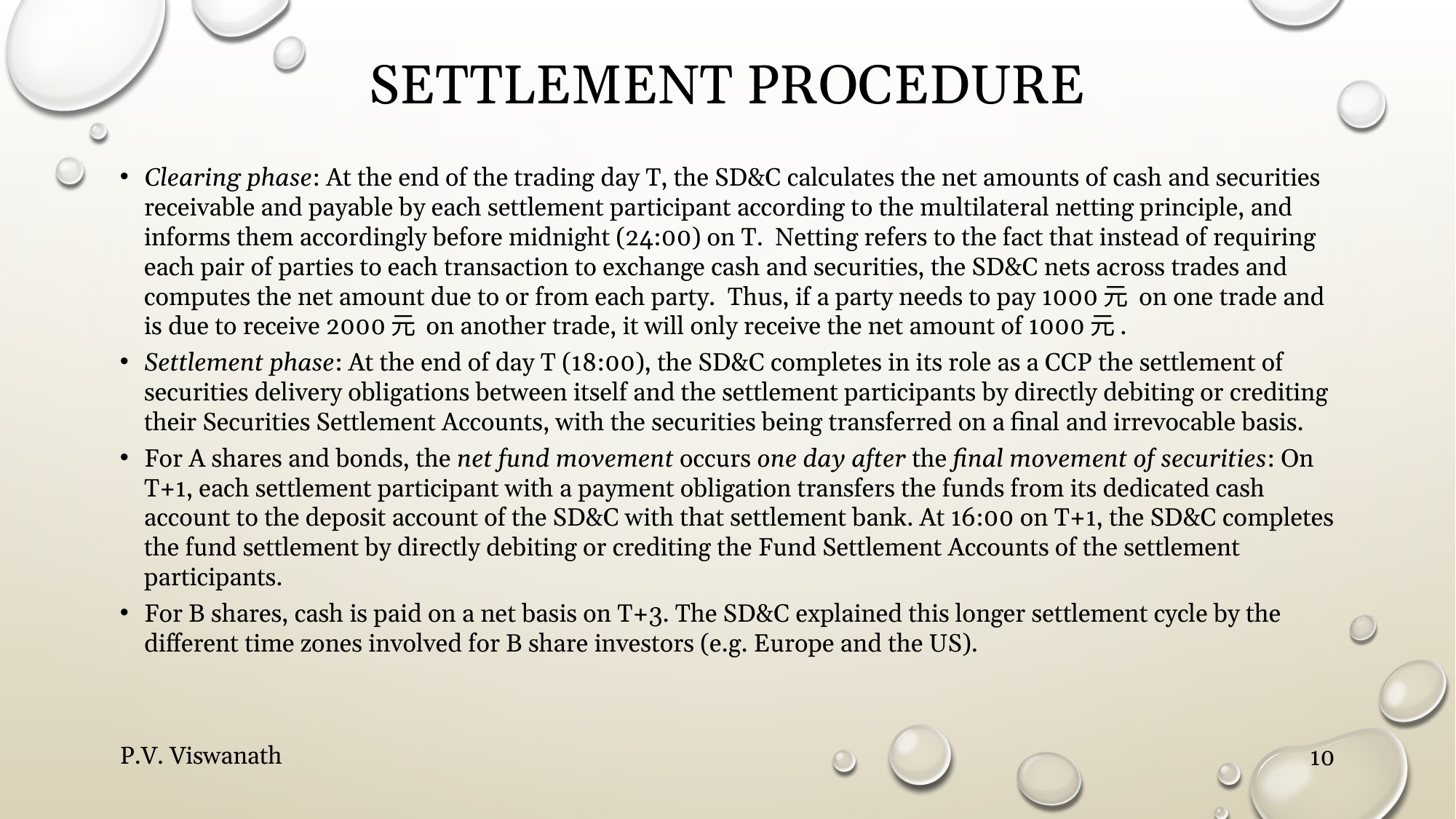

# Settlement procedure
Clearing phase: At the end of the trading day T, the SD&C calculates the net amounts of cash and securities receivable and payable by each settlement participant according to the multilateral netting principle, and informs them accordingly before midnight (24:00) on T.  Netting refers to the fact that instead of requiring each pair of parties to each transaction to exchange cash and securities, the SD&C nets across trades and computes the net amount due to or from each party.  Thus, if a party needs to pay 1000元 on one trade and is due to receive 2000元 on another trade, it will only receive the net amount of 1000元.
Settlement phase: At the end of day T (18:00), the SD&C completes in its role as a CCP the settlement of securities delivery obligations between itself and the settlement participants by directly debiting or crediting their Securities Settlement Accounts, with the securities being transferred on a final and irrevocable basis.
For A shares and bonds, the net fund movement occurs one day after the final movement of securities: On T+1, each settlement participant with a payment obligation transfers the funds from its dedicated cash account to the deposit account of the SD&C with that settlement bank. At 16:00 on T+1, the SD&C completes the fund settlement by directly debiting or crediting the Fund Settlement Accounts of the settlement participants.
For B shares, cash is paid on a net basis on T+3. The SD&C explained this longer settlement cycle by the different time zones involved for B share investors (e.g. Europe and the US).

P.V. Viswanath
10